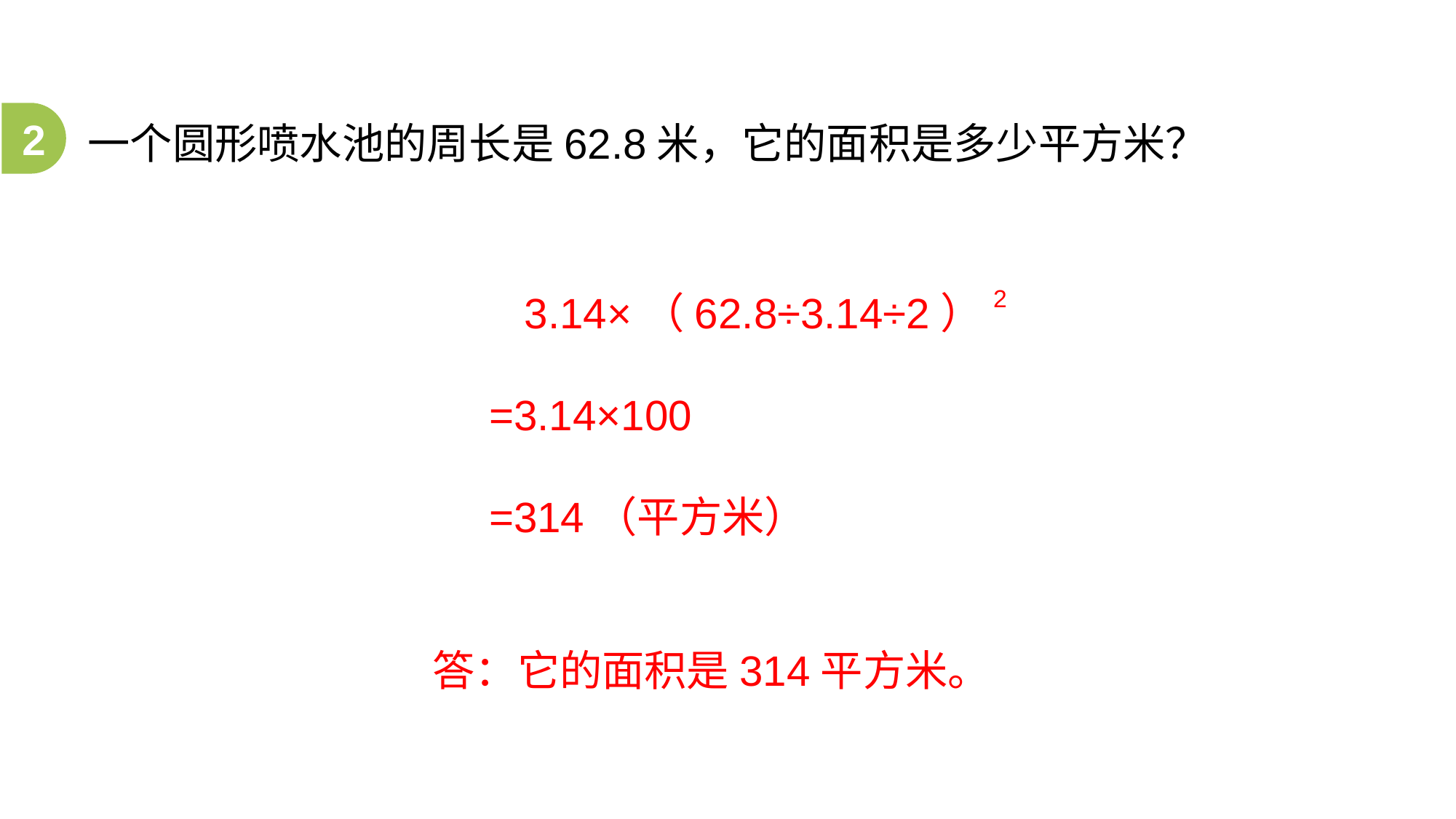

2
一个圆形喷水池的周长是62.8米，它的面积是多少平方米？
   3.14×（62.8÷3.14÷2）2
=3.14×100
=314（平方米）
答：它的面积是314平方米。